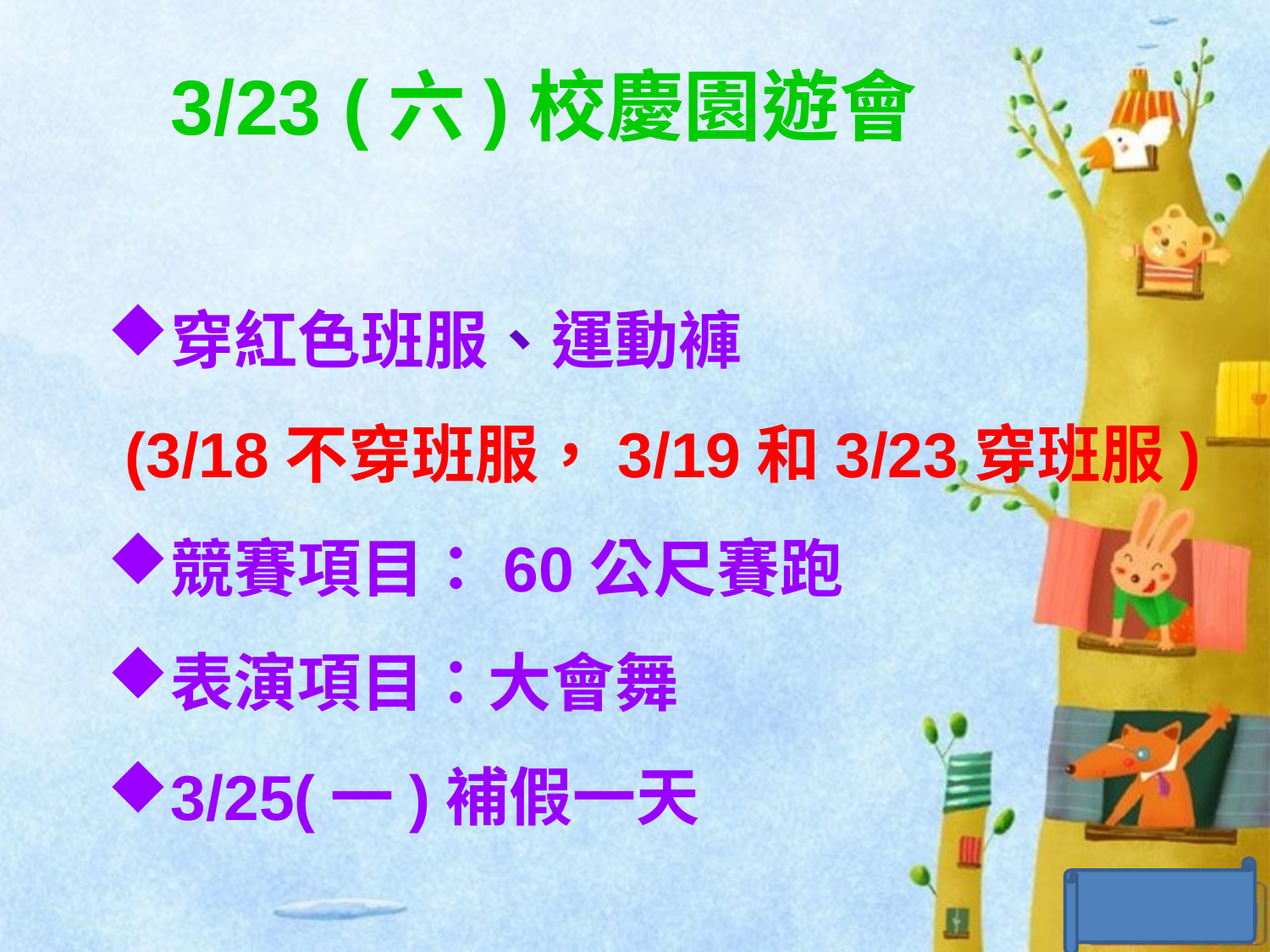

3/23 (六)校慶園遊會
穿紅色班服、運動褲
 (3/18不穿班服，3/19和3/23穿班服)
競賽項目：60公尺賽跑
表演項目：大會舞
3/25(一)補假一天